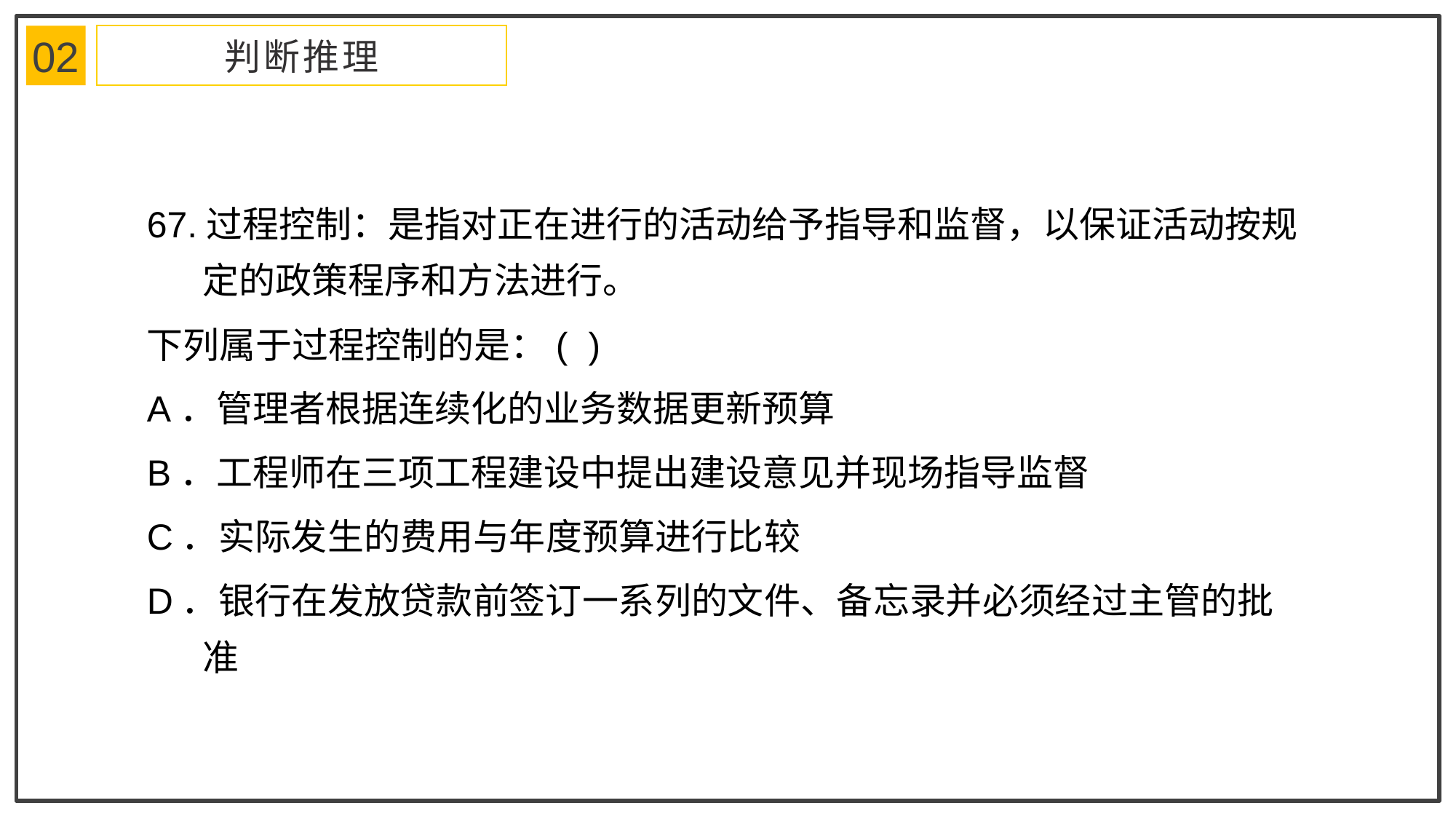

02
判断推理
67.过程控制：是指对正在进行的活动给予指导和监督，以保证活动按规定的政策程序和方法进行。
下列属于过程控制的是：(  )
A．管理者根据连续化的业务数据更新预算
B．工程师在三项工程建设中提出建设意见并现场指导监督
C．实际发生的费用与年度预算进行比较
D．银行在发放贷款前签订一系列的文件、备忘录并必须经过主管的批准